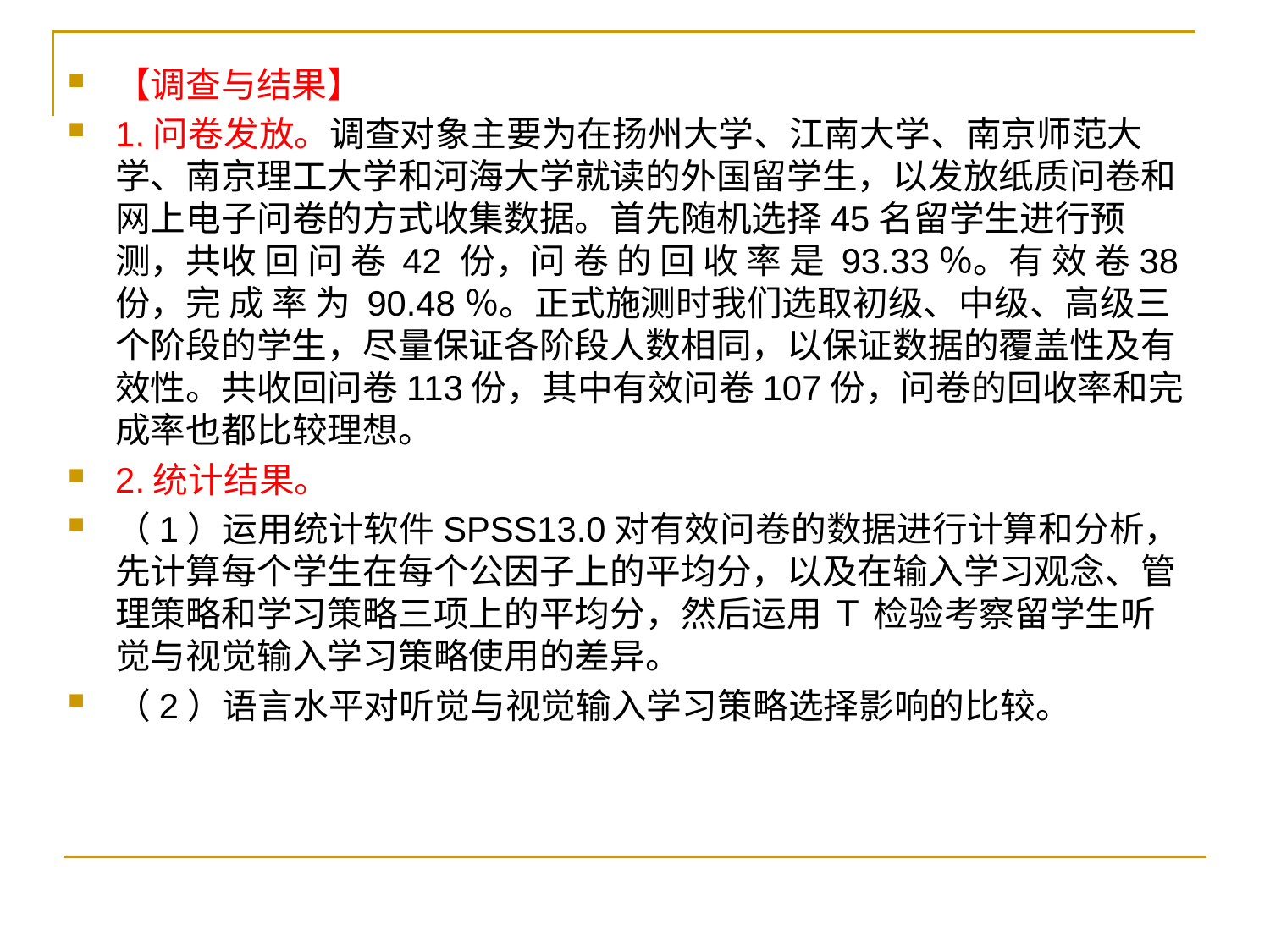

【调查与结果】
1.问卷发放。调查对象主要为在扬州大学、江南大学、南京师范大学、南京理工大学和河海大学就读的外国留学生，以发放纸质问卷和网上电子问卷的方式收集数据。首先随机选择45名留学生进行预测，共收 回 问 卷 42 份，问 卷 的 回 收 率 是 93.33％。有 效 卷38 份，完 成 率 为 90.48％。正式施测时我们选取初级、中级、高级三个阶段的学生，尽量保证各阶段人数相同，以保证数据的覆盖性及有效性。共收回问卷113份，其中有效问卷107份，问卷的回收率和完成率也都比较理想。
2.统计结果。
（1）运用统计软件SPSS13.0对有效问卷的数据进行计算和分析，先计算每个学生在每个公因子上的平均分，以及在输入学习观念、管理策略和学习策略三项上的平均分，然后运用 Ｔ 检验考察留学生听觉与视觉输入学习策略使用的差异。
（2）语言水平对听觉与视觉输入学习策略选择影响的比较。